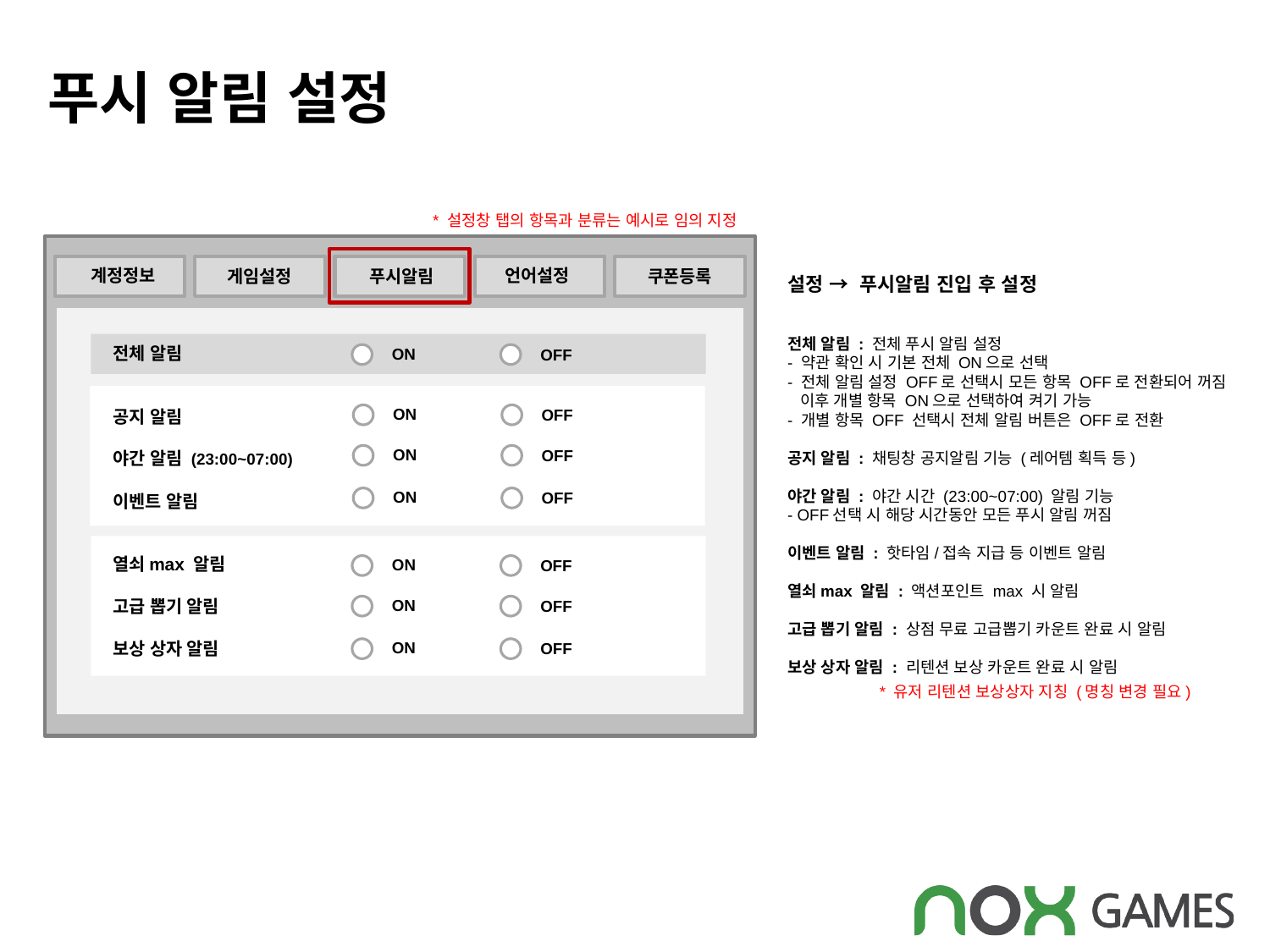

푸시 알림 설정
* 설정창 탭의 항목과 분류는 예시로 임의 지정

계정정보
언어설정
게임설정
푸시알림
쿠폰등록

전체 알림

공지 알림

야간 알림 (23:00~07:00)

이벤트 알림

열쇠max 알림

고급 뽑기 알림

보상 상자 알림
ON
OFF

ON
OFF

ON
OFF

ON
OFF

ON
OFF

ON
OFF

ON
OFF

설정 →  푸시알림 진입 후 설정

전체 알림 : 전체 푸시 알림 설정
- 약관 확인 시 기본 전체 ON으로 선택
- 전체 알림 설정 OFF로 선택시 모든 항목 OFF로 전환되어 꺼짐
  이후 개별 항목 ON으로 선택하여 켜기 가능
- 개별 항목 OFF 선택시 전체 알림 버튼은 OFF로 전환

공지 알림 : 채팅창 공지알림 기능 (레어템 획득 등)

야간 알림 : 야간 시간 (23:00~07:00) 알림 기능
- OFF선택 시 해당 시간동안 모든 푸시 알림 꺼짐

이벤트 알림 : 핫타임/접속 지급 등 이벤트 알림

열쇠max 알림 : 액션포인트 max 시 알림

고급 뽑기 알림 : 상점 무료 고급뽑기 카운트 완료 시 알림

보상 상자 알림 : 리텐션 보상 카운트 완료 시 알림
* 유저 리텐션 보상상자 지칭 (명칭 변경 필요)